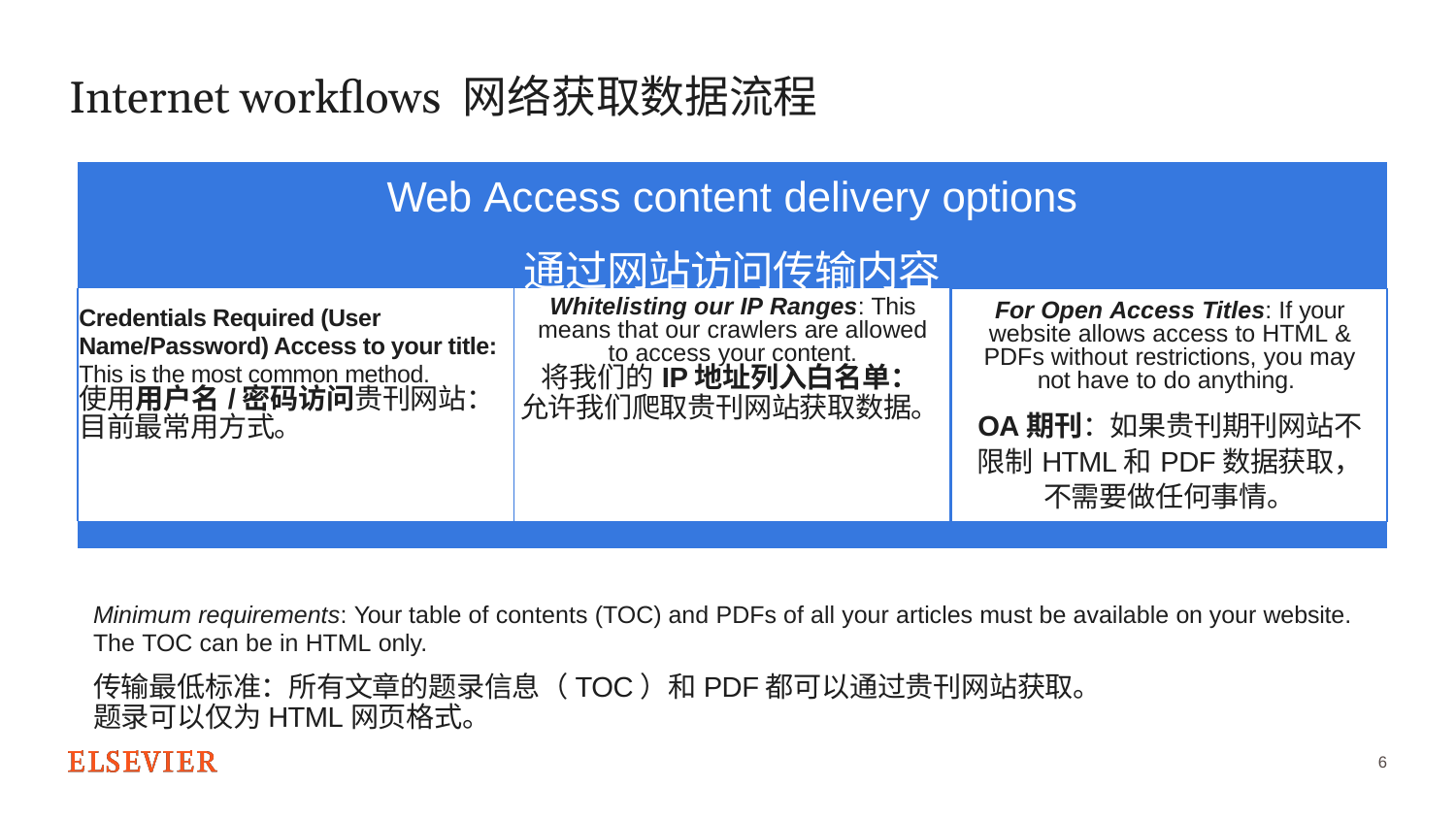

# Internet workflows 网络获取数据流程
| Web Access content delivery options 通过网站访问传输内容 |  |  |
| --- | --- | --- |
| Credentials Required (User Name/Password) Access to your title: This is the most common method. 使用用户名/密码访问贵刊网站：目前最常用方式。 | Whitelisting our IP Ranges: This means that our crawlers are allowed to access your content. 将我们的IP地址列入白名单： 允许我们爬取贵刊网站获取数据。 | For Open Access Titles: If your website allows access to HTML & PDFs without restrictions, you may not have to do anything. OA期刊：如果贵刊期刊网站不限制HTML和PDF数据获取，不需要做任何事情。 |
|  |  |  |
Minimum requirements: Your table of contents (TOC) and PDFs of all your articles must be available on your website. The TOC can be in HTML only.
传输最低标准：所有文章的题录信息（TOC）和PDF都可以通过贵刊网站获取。
题录可以仅为HTML网页格式。
6